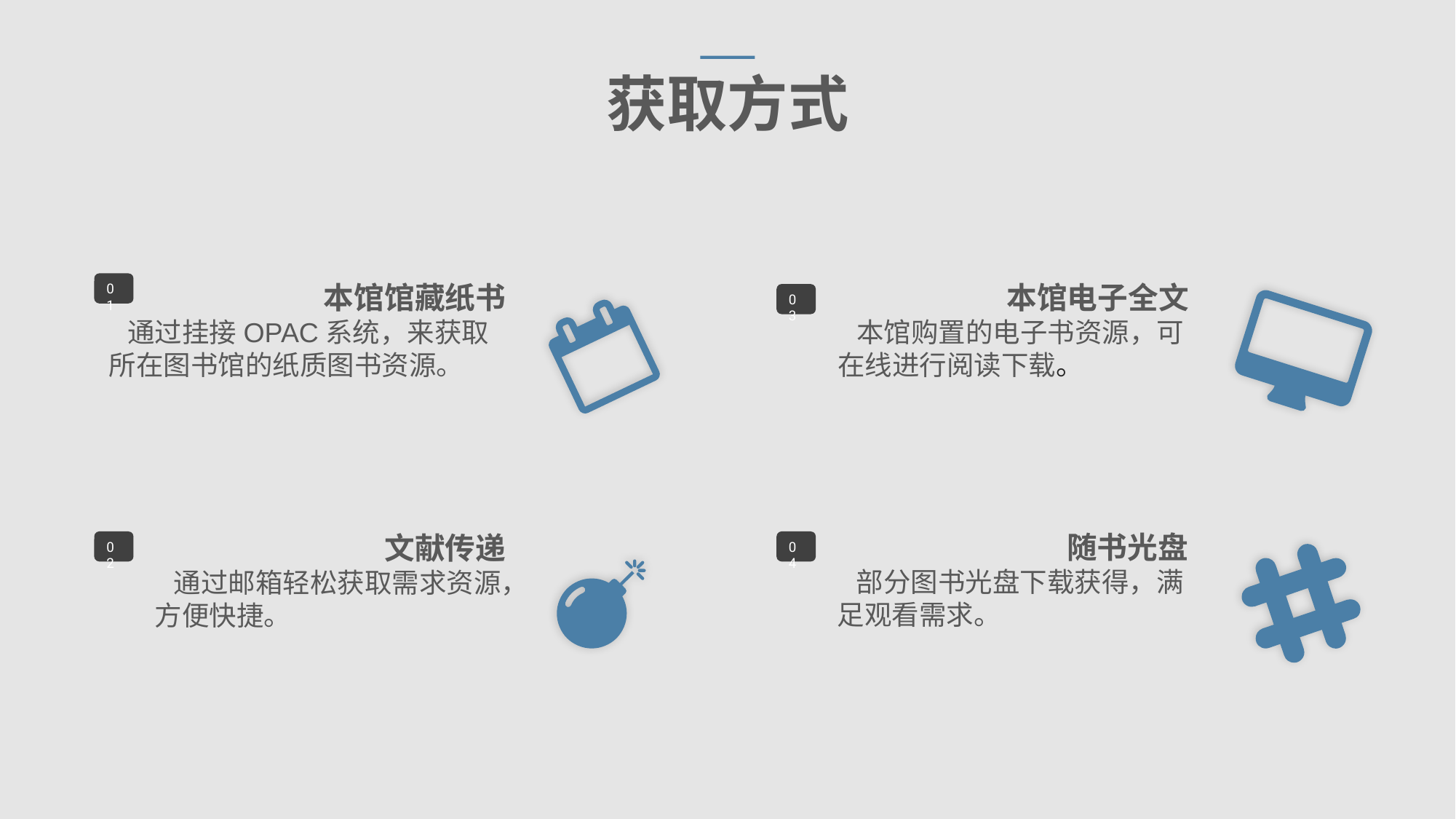

获取方式
01
本馆馆藏纸书
  通过挂接OPAC系统，来获取所在图书馆的纸质图书资源。

本馆电子全文
  本馆购置的电子书资源，可在线进行阅读下载。
03

随书光盘
  部分图书光盘下载获得，满足观看需求。
04

文献传递
  通过邮箱轻松获取需求资源，方便快捷。
02